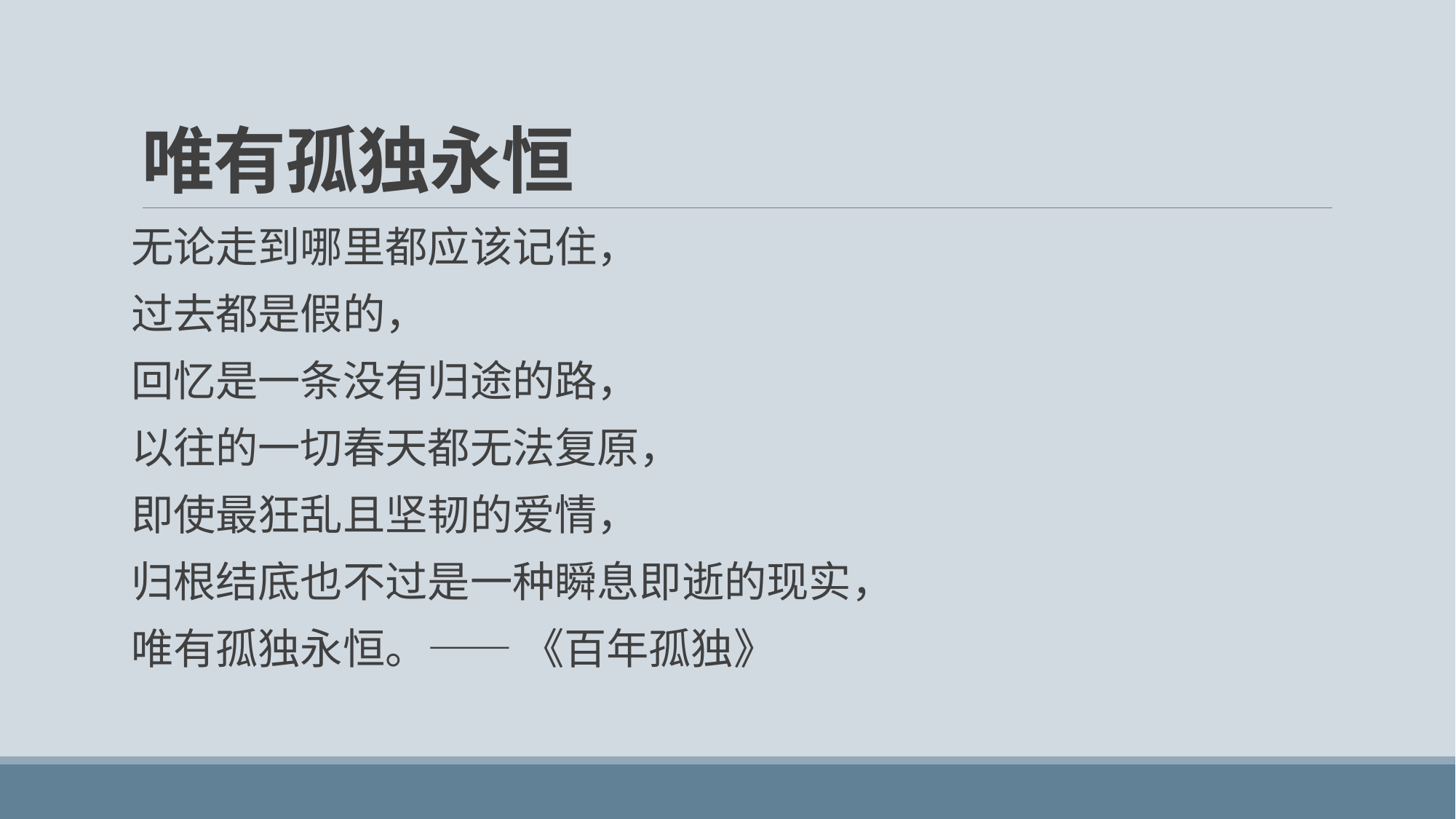

# 唯有孤独永恒
无论走到哪里都应该记住，
过去都是假的，
回忆是一条没有归途的路，
以往的一切春天都无法复原，
即使最狂乱且坚韧的爱情，
归根结底也不过是一种瞬息即逝的现实，
唯有孤独永恒。—— 《百年孤独》